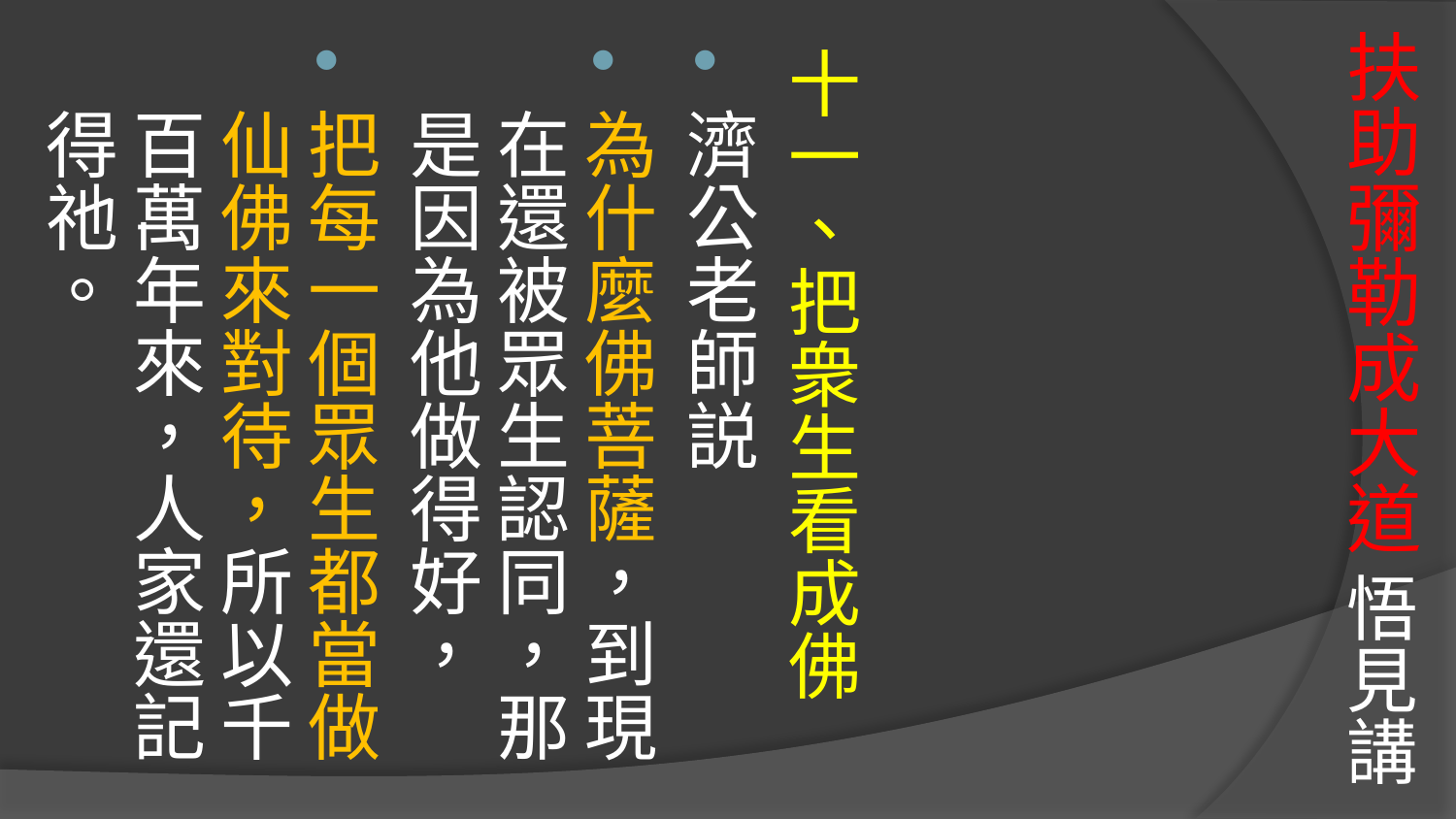

# 扶助彌勒成大道 悟見講
十一、把衆生看成佛
濟公老師説
為什麼佛菩薩，到現在還被眾生認同，那是因為他做得好，
把每一個眾生都當做仙佛來對待，所以千百萬年來，人家還記得祂。